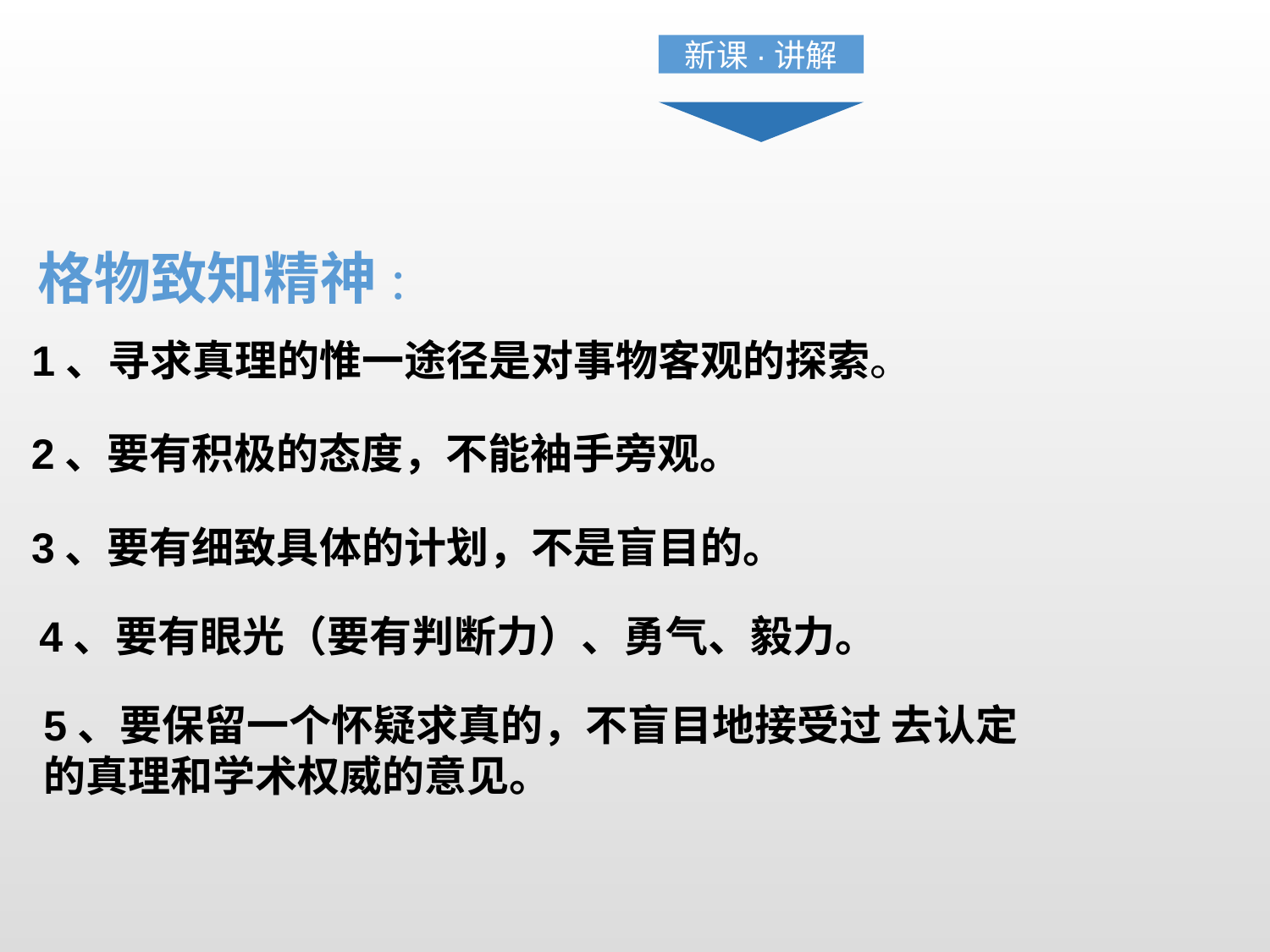

新课·讲解

格物致知精神:
1、寻求真理的惟一途径是对事物客观的探索。
2、要有积极的态度，不能袖手旁观。
3、要有细致具体的计划，不是盲目的。
4、要有眼光（要有判断力）、勇气、毅力。
5、要保留一个怀疑求真的，不盲目地接受过 去认定的真理和学术权威的意见。